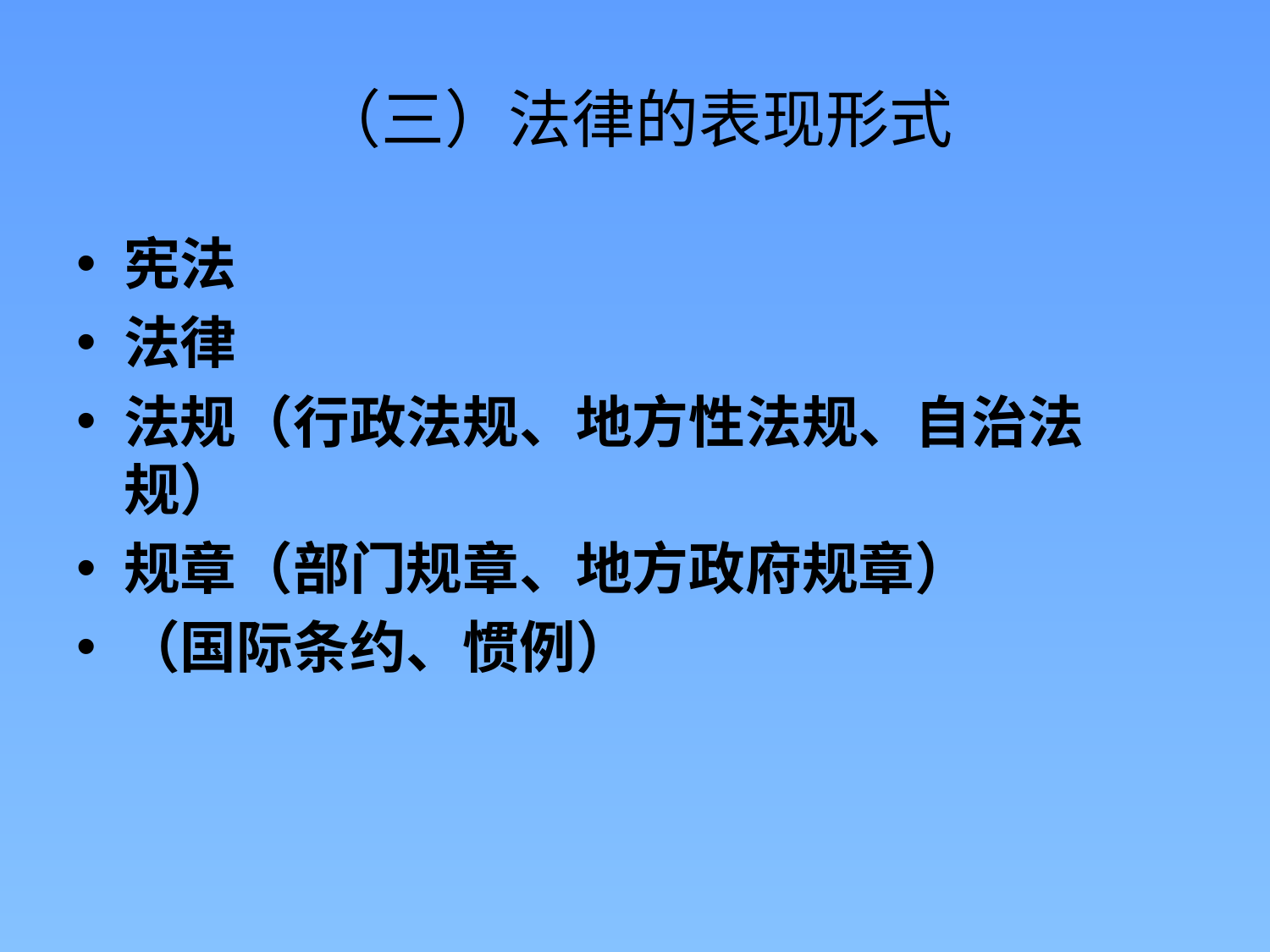

# （三）法律的表现形式
宪法
法律
法规（行政法规、地方性法规、自治法规）
规章（部门规章、地方政府规章）
（国际条约、惯例）